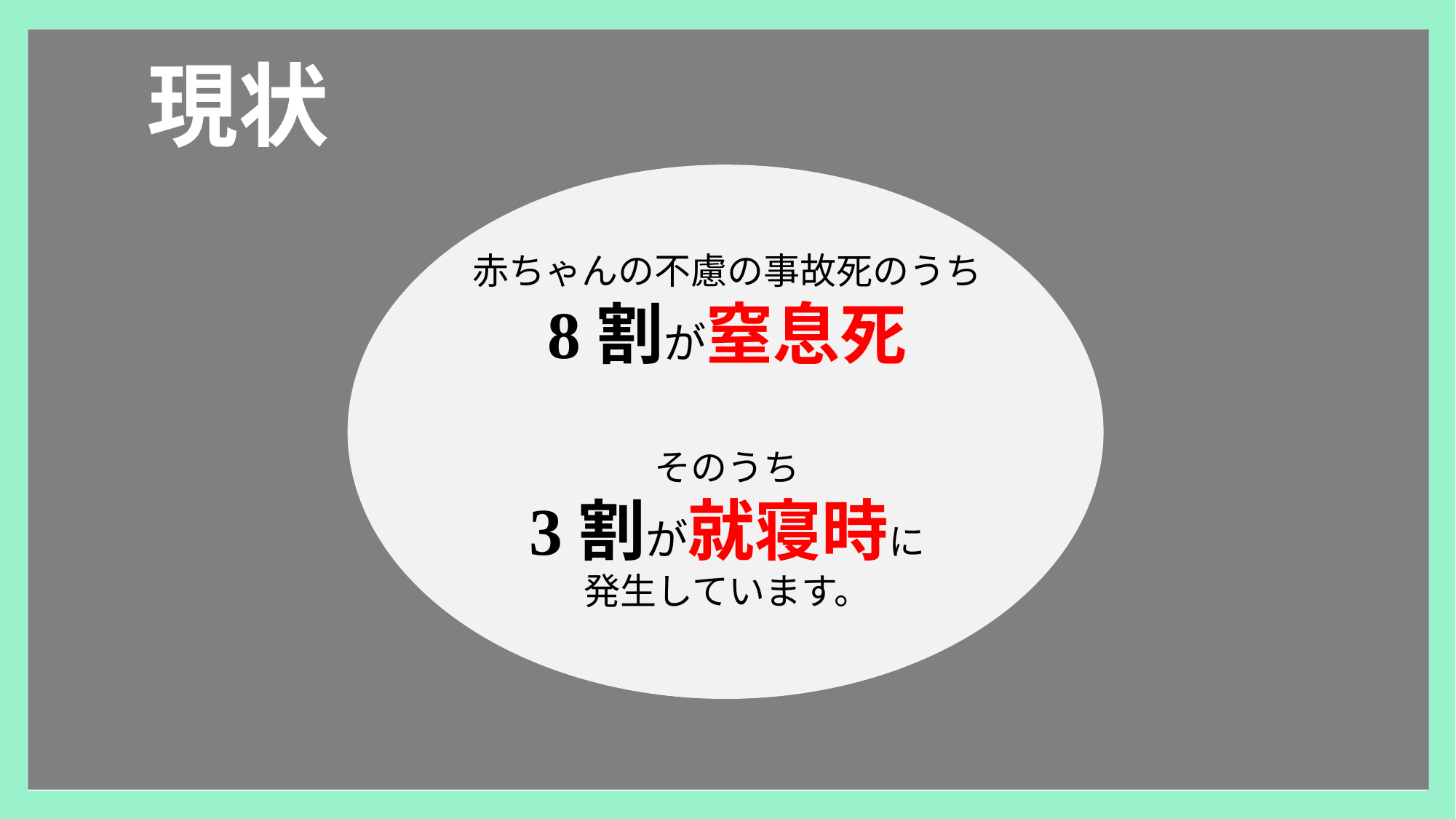

# 現状

赤ちゃんの不慮の事故死のうち
8割が窒息死

そのうち
3割が就寝時に
発生しています。